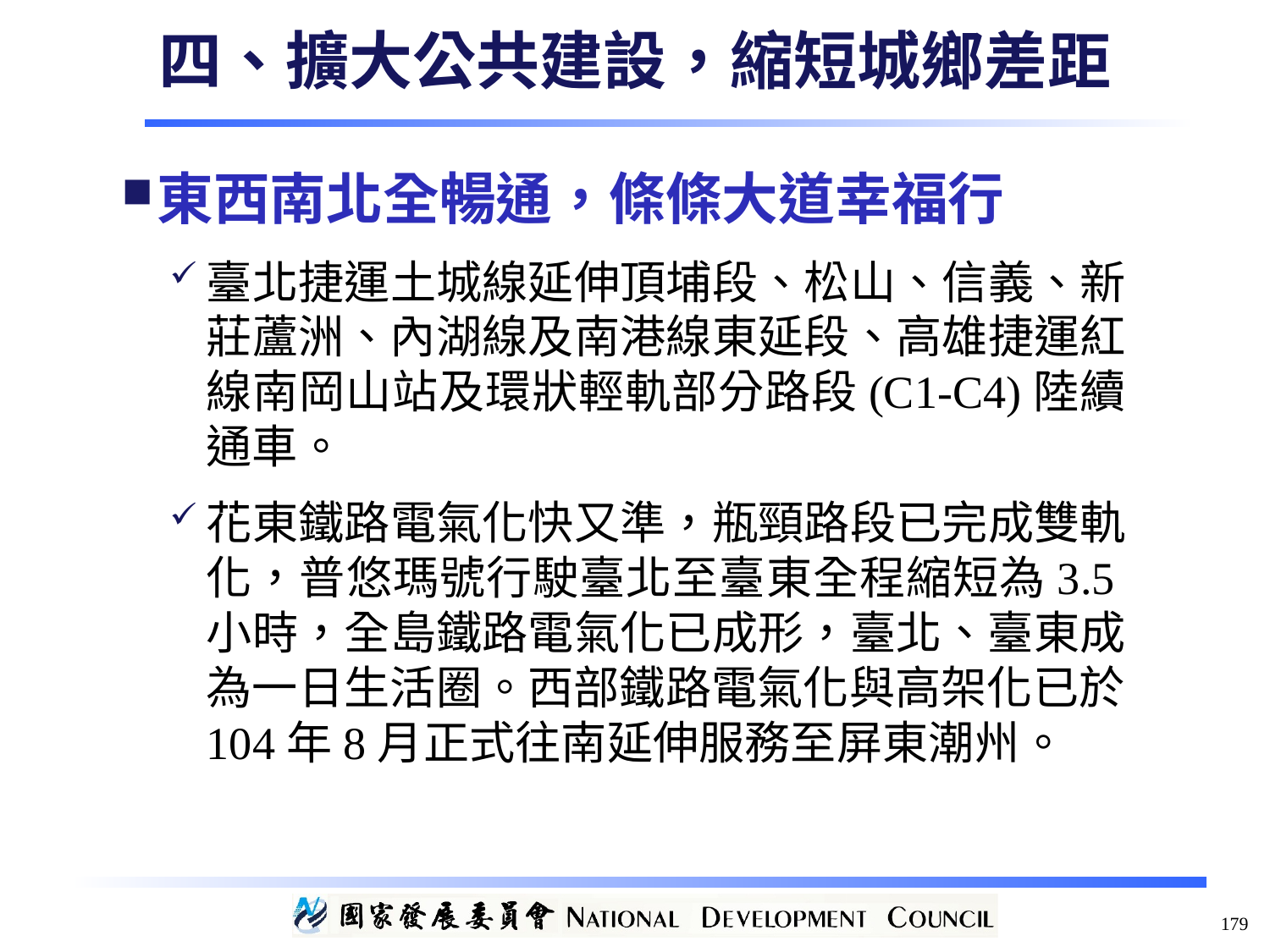

四、擴大公共建設，縮短城鄉差距
東西南北全暢通，條條大道幸福行
臺北捷運土城線延伸頂埔段、松山、信義、新莊蘆洲、內湖線及南港線東延段、高雄捷運紅線南岡山站及環狀輕軌部分路段(C1-C4)陸續通車。
花東鐵路電氣化快又準，瓶頸路段已完成雙軌化，普悠瑪號行駛臺北至臺東全程縮短為3.5小時，全島鐵路電氣化已成形，臺北、臺東成為一日生活圈。西部鐵路電氣化與高架化已於104年8月正式往南延伸服務至屏東潮州。
179